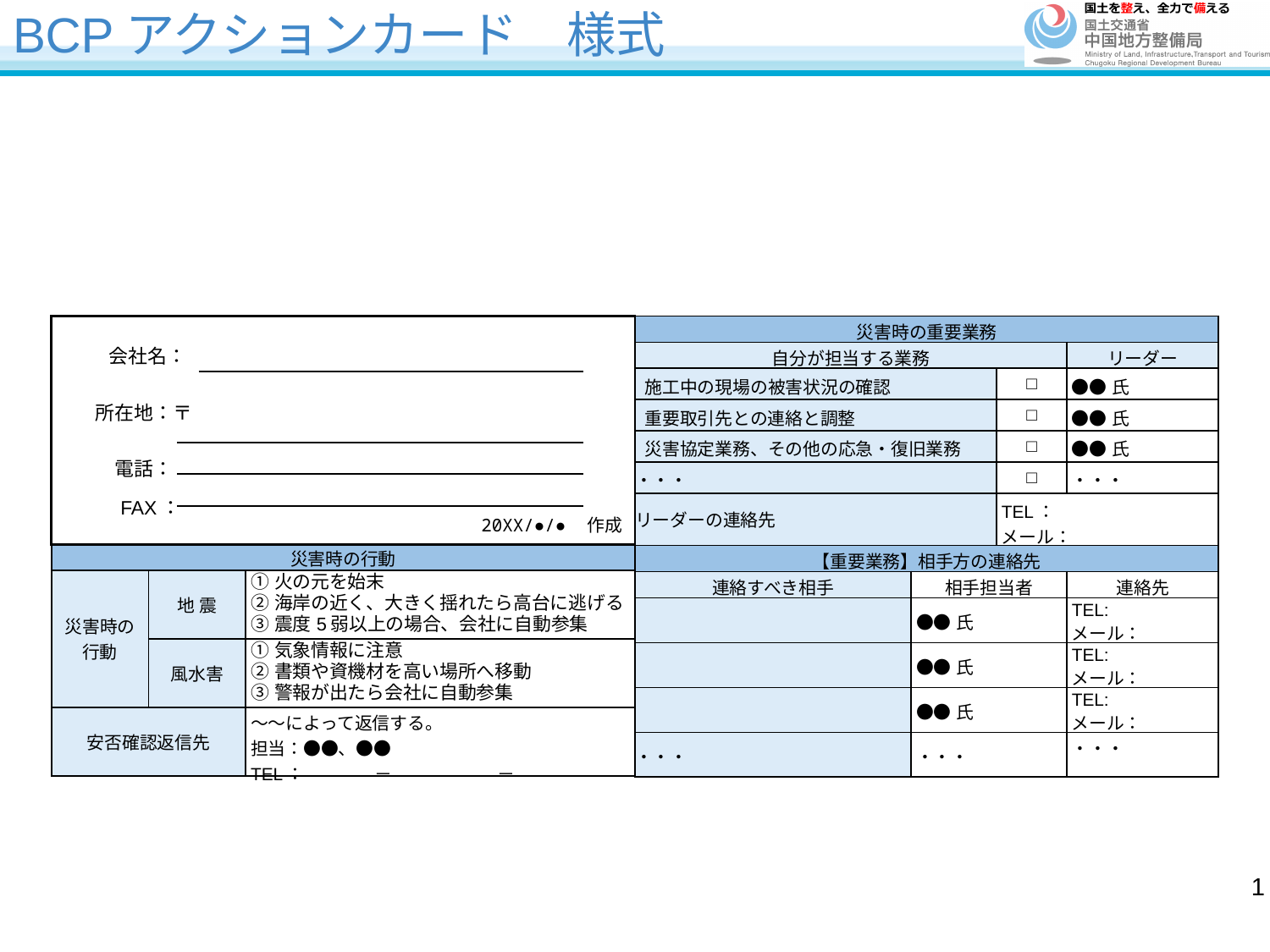

# BCPアクションカード　様式
| 会社名： 　　所在地：〒 　　　電話： 　　　FAX： |
| --- |
| 災害時の重要業務 |  | 緊急時の行動 |  |
| --- | --- | --- | --- |
| 自分が担当する業務 |  |  | リーダー |
| 施工中の現場の被害状況の確認 |  | □ | ●●氏 |
| 重要取引先との連絡と調整 |  | □ | ●●氏 |
| 災害協定業務、その他の応急・復旧業務 |  | □ | ●●氏 |
| ・・・ |  | □ | ・・・ |
| リーダーの連絡先 |  | TEL： メール： |  |
| 【重要業務】相手方の連絡先 |  |  |  |
| 連絡すべき相手 | 相手担当者 | 相手担当者 | 連絡先 |
|  | ●●氏 | ●●氏 | TEL: メール： |
|  | ●●氏 | ●●氏 | TEL: メール： |
|  | ●●氏 | ●●氏 | TEL: メール： |
| ・・・ | ・・・ |  | ・・・ |
20XX/●/●　作成
| 災害時の行動 |  | 緊急時の行動 |
| --- | --- | --- |
| 災害時の 行動 | 地 震 | ①火の元を始末 ②海岸の近く、大きく揺れたら高台に逃げる ③震度5弱以上の場合、会社に自動参集 |
|  | 風水害 | ①気象情報に注意 ②書類や資機材を高い場所へ移動 ③警報が出たら会社に自動参集 |
| 安否確認返信先 |  | ～～によって返信する。 担当：●●、●● TEL：　　　　－　　　　　　－ |
1